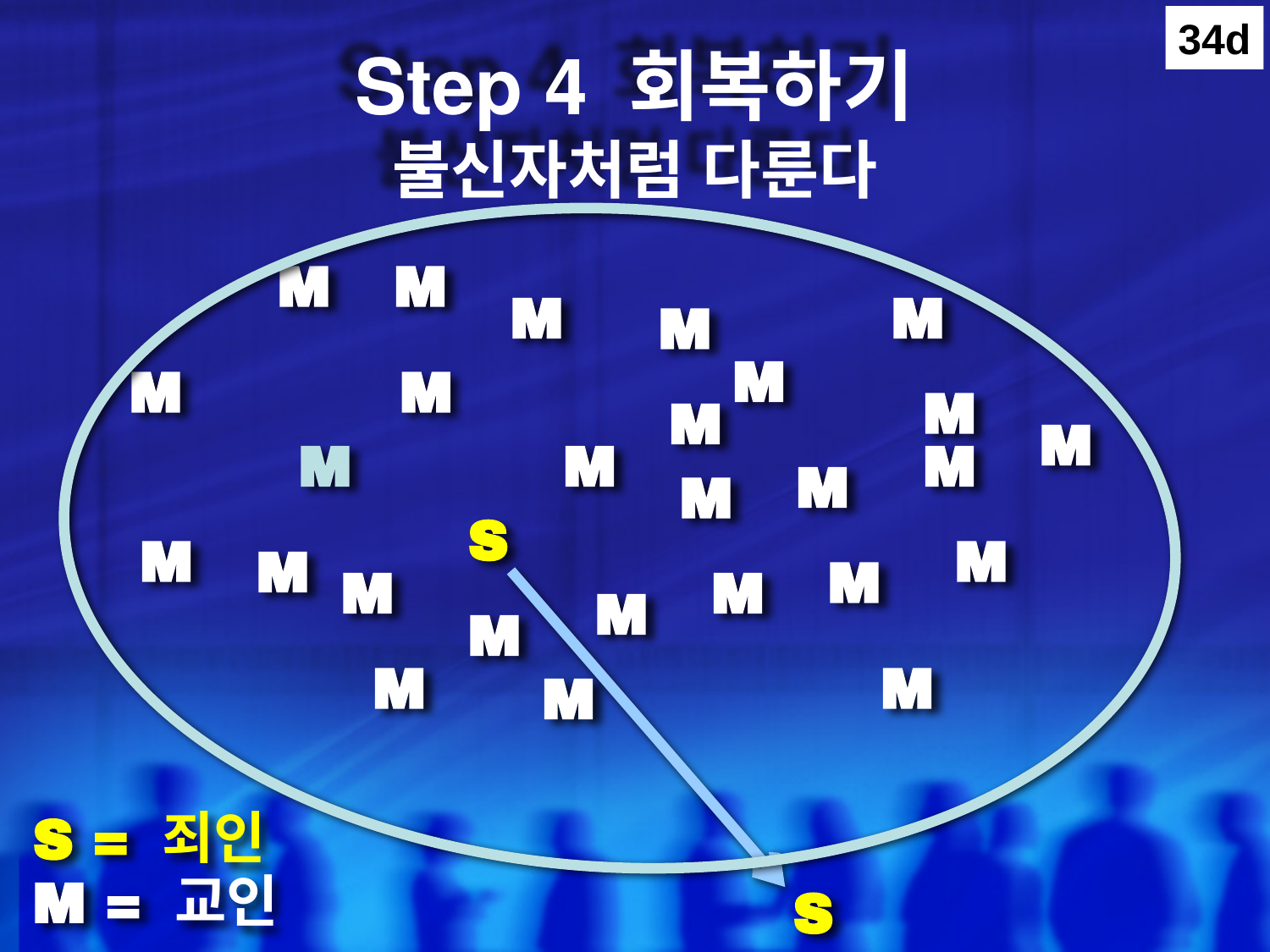

34d
# Step 4 회복하기 불신자처럼 다룬다

M
M
M
M
M
M
M
M
M
M
M
M
M
M
M
M
S
M
M
M
M
M
M
M
M
M
M
M

S = 죄인
M = 교인
S